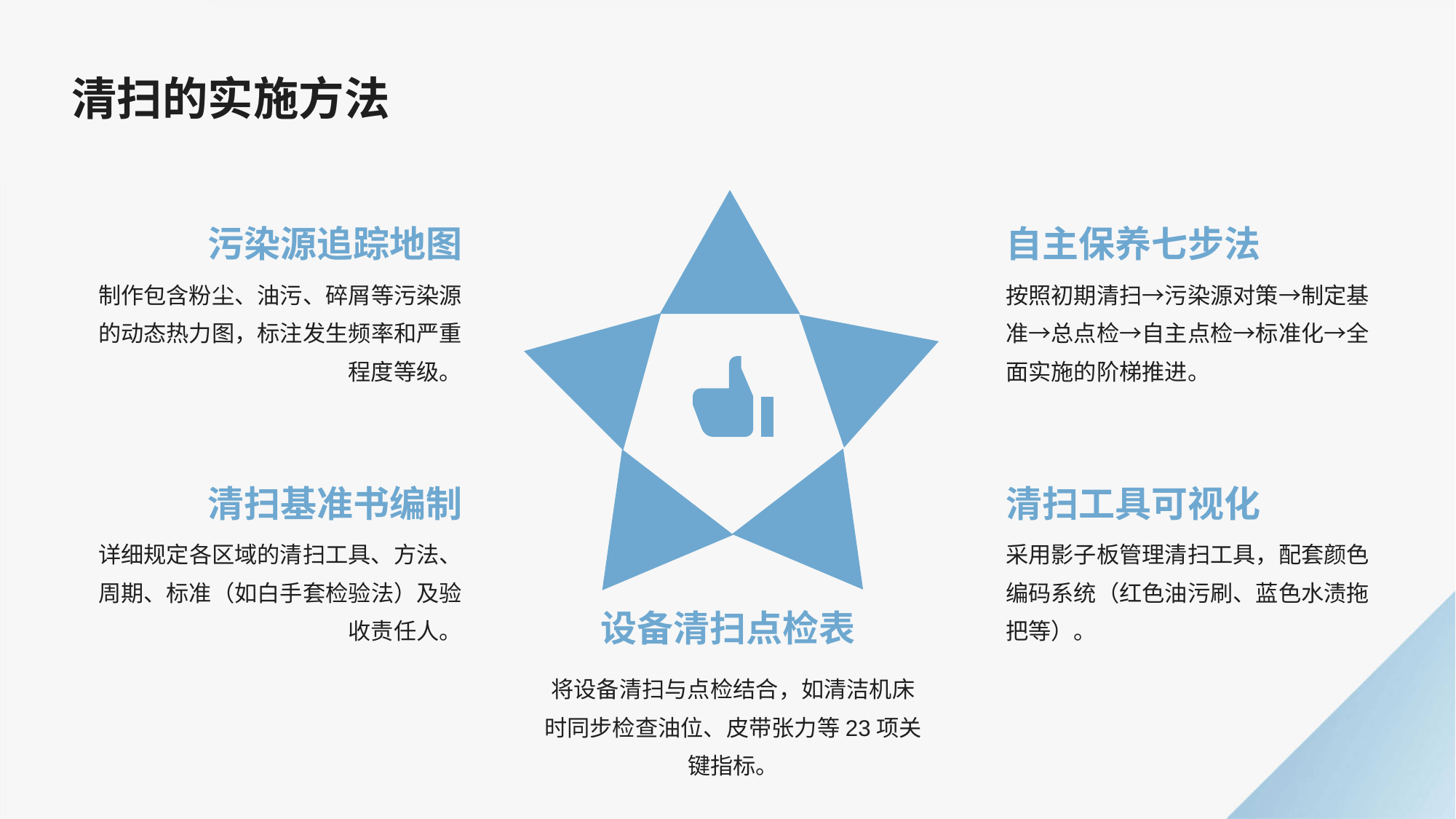

清扫的实施方法

污染源追踪地图
自主保养七步法
制作包含粉尘、油污、碎屑等污染源的动态热力图，标注发生频率和严重程度等级。
按照初期清扫→污染源对策→制定基准→总点检→自主点检→标准化→全面实施的阶梯推进。

清扫基准书编制
清扫工具可视化

详细规定各区域的清扫工具、方法、周期、标准（如白手套检验法）及验收责任人。
采用影子板管理清扫工具，配套颜色编码系统（红色油污刷、蓝色水渍拖把等）。
设备清扫点检表
将设备清扫与点检结合，如清洁机床时同步检查油位、皮带张力等23项关键指标。